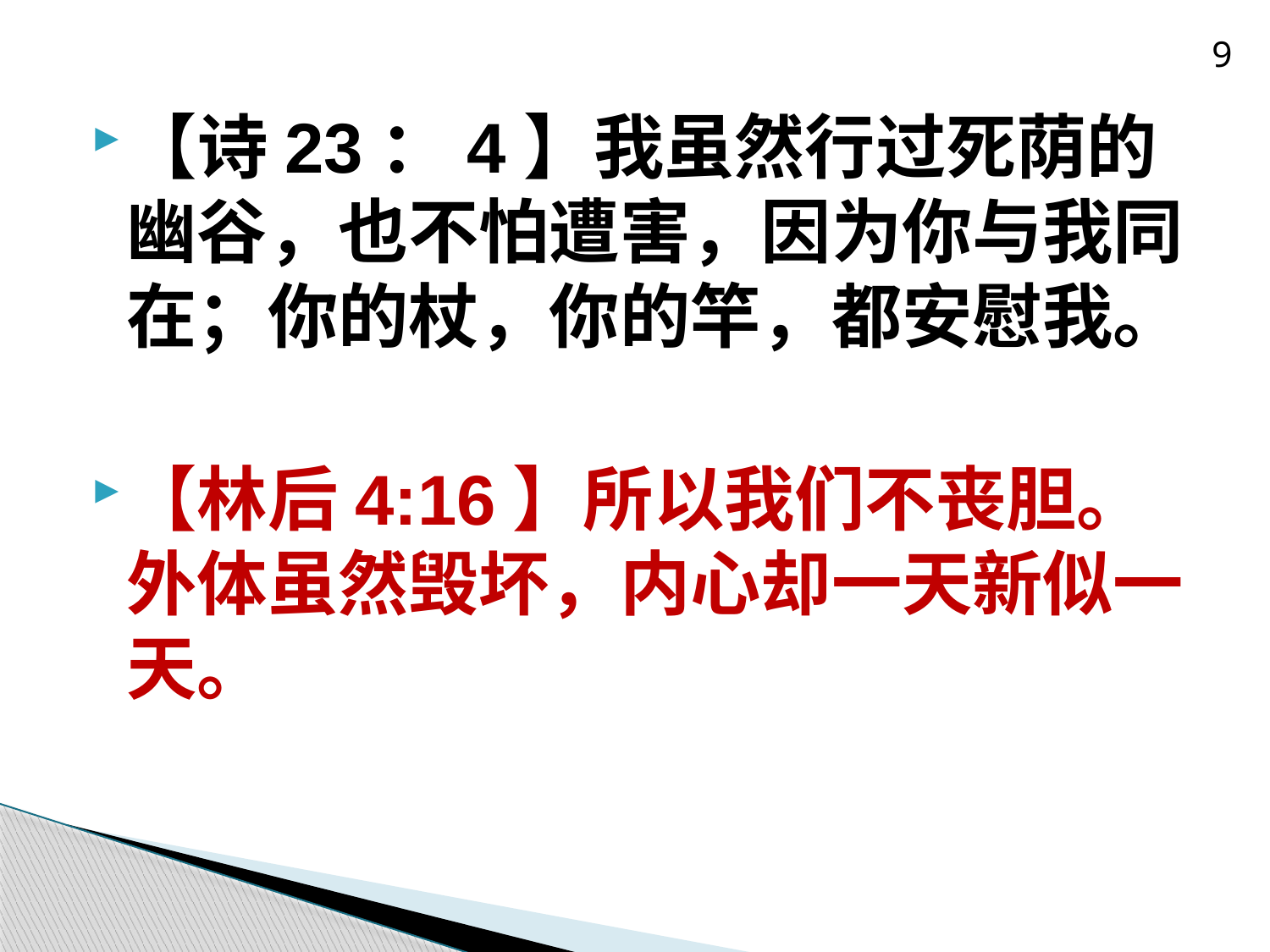

9
【诗23：4】我虽然行过死荫的幽谷，也不怕遭害，因为你与我同在；你的杖，你的竿，都安慰我。

【林后4:16】所以我们不丧胆。外体虽然毁坏，内心却一天新似一天。